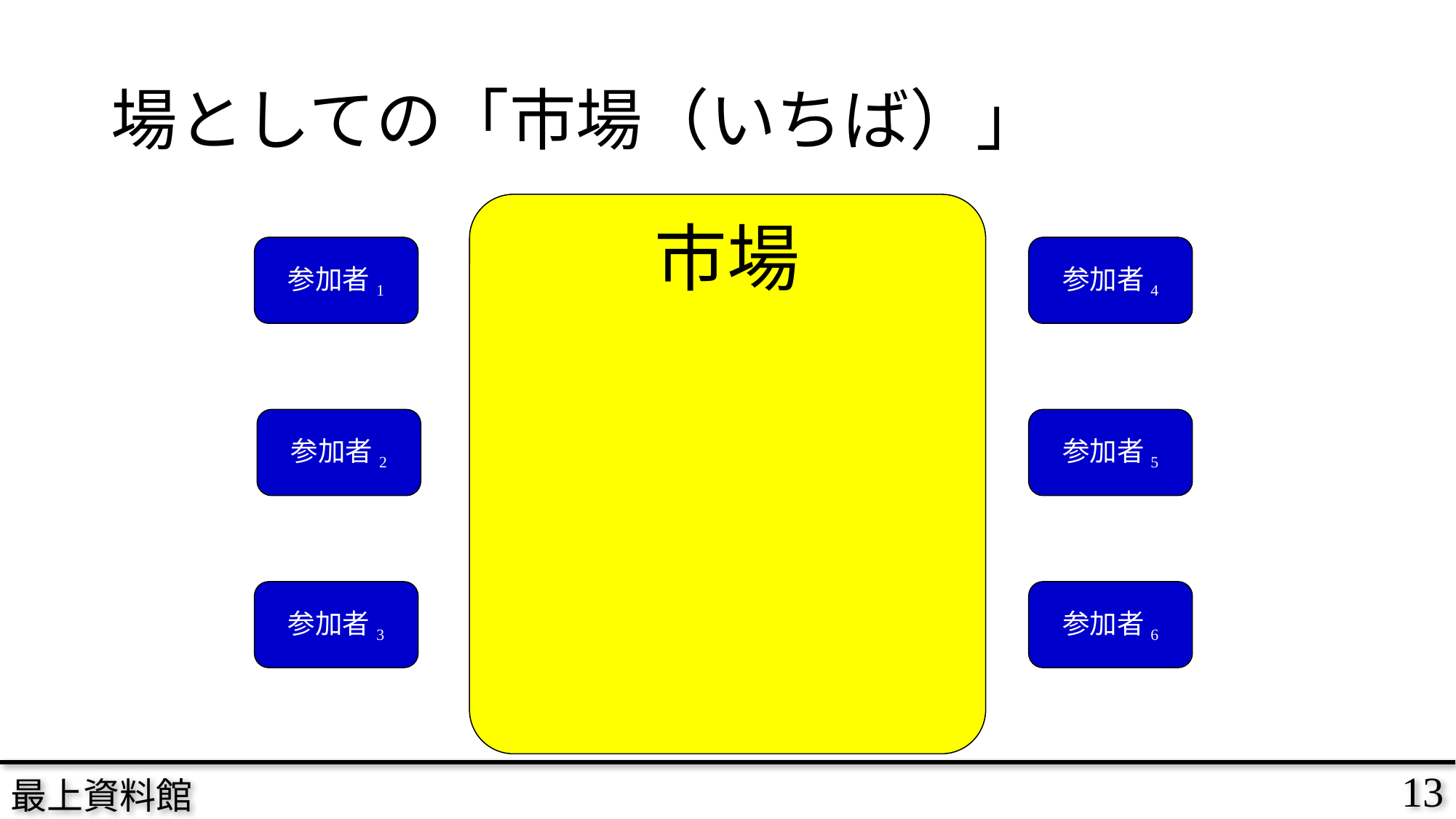

# 場としての「市場（いちば）」
市場
参加者1
参加者4
参加者2
参加者5
参加者3
参加者6